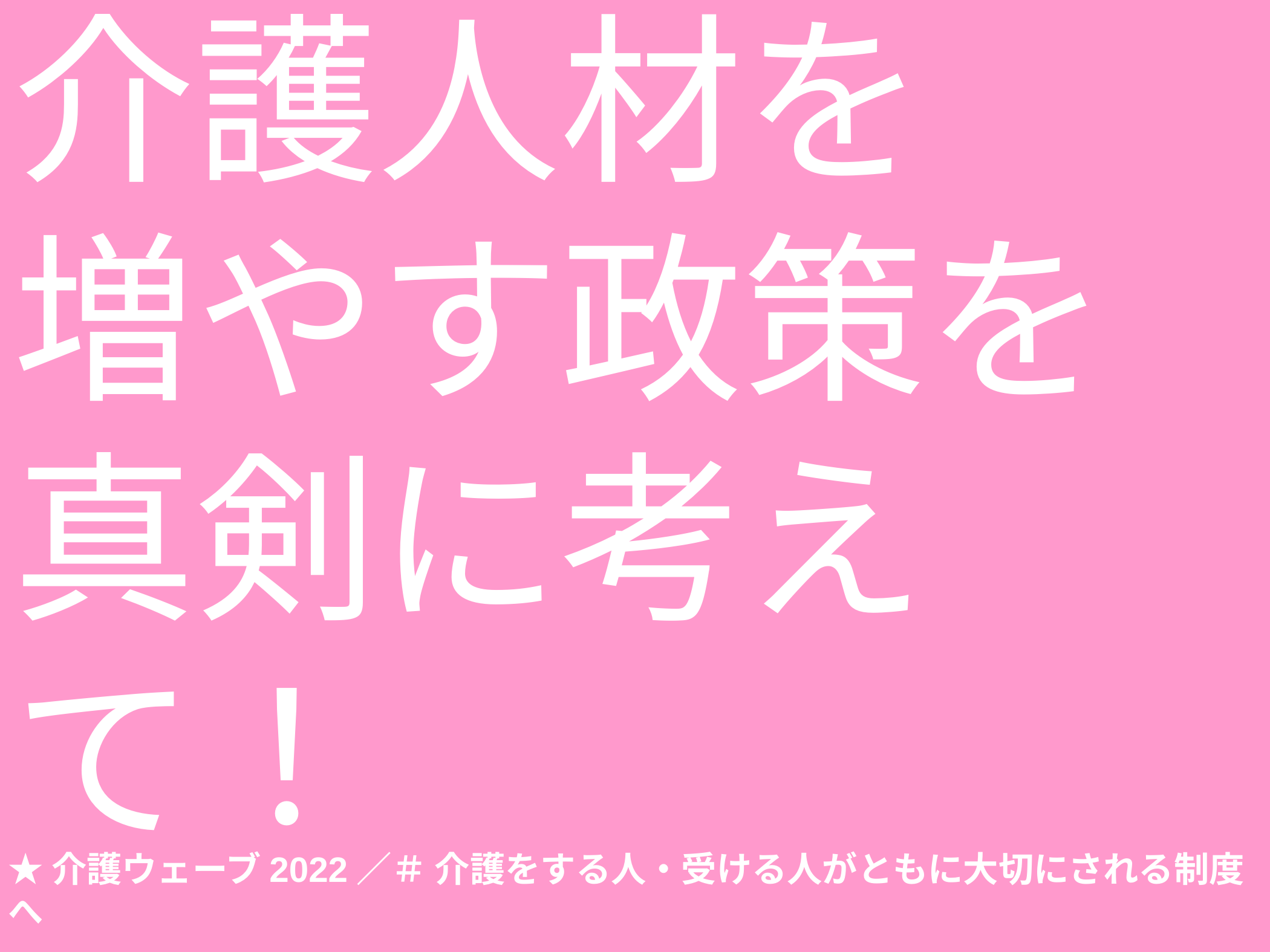

介護人材を
増やす政策を
真剣に考えて！
★介護ウェーブ2022／＃ 介護をする人・受ける人がともに大切にされる制度へ